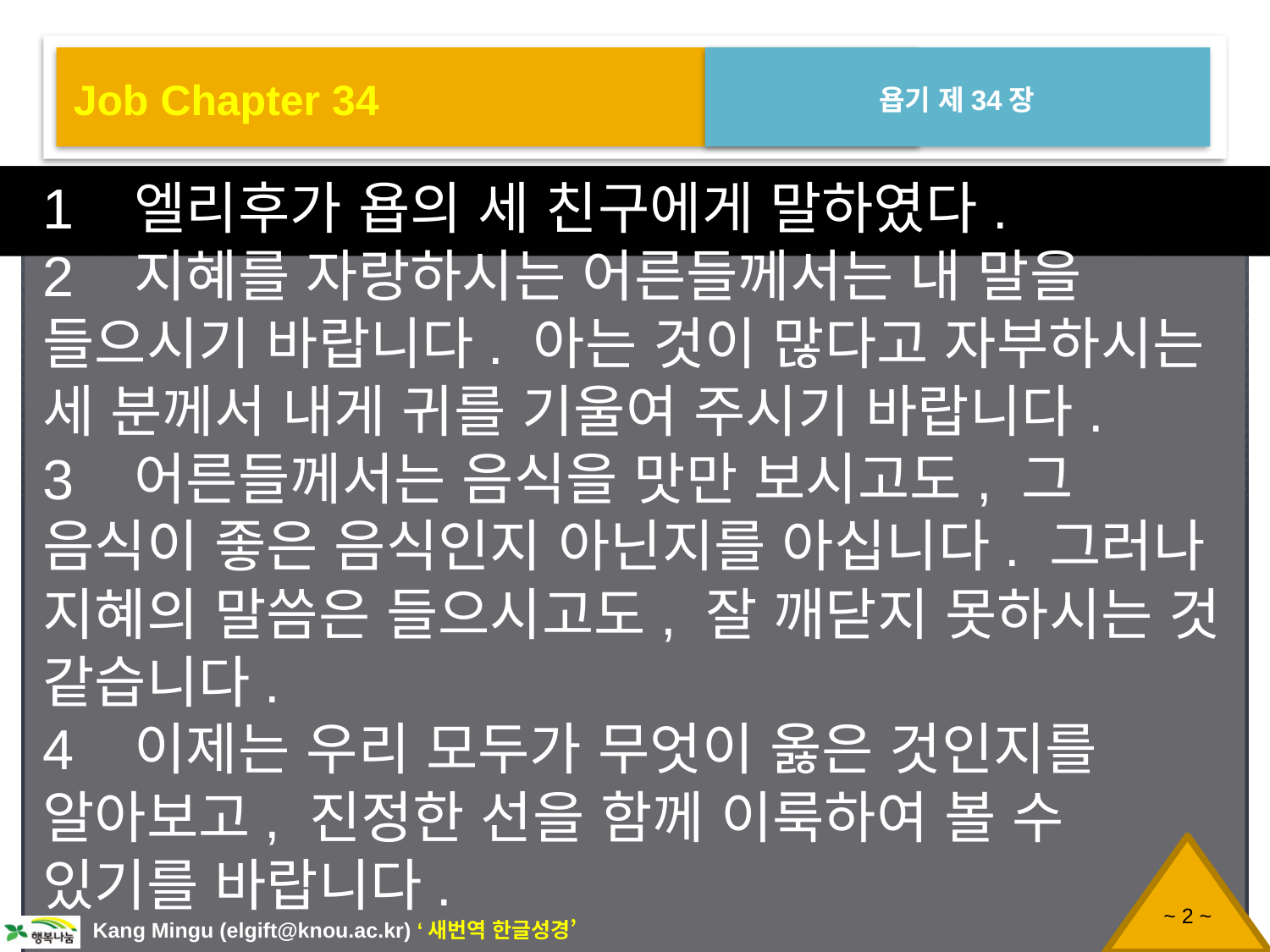

Job Chapter 34
욥기 제34장
1   엘리후가 욥의 세 친구에게 말하였다.
2   지혜를 자랑하시는 어른들께서는 내 말을 들으시기 바랍니다. 아는 것이 많다고 자부하시는 세 분께서 내게 귀를 기울여 주시기 바랍니다.
3   어른들께서는 음식을 맛만 보시고도, 그 음식이 좋은 음식인지 아닌지를 아십니다. 그러나 지혜의 말씀은 들으시고도, 잘 깨닫지 못하시는 것 같습니다.
4   이제는 우리 모두가 무엇이 옳은 것인지를 알아보고, 진정한 선을 함께 이룩하여 볼 수 있기를 바랍니다.